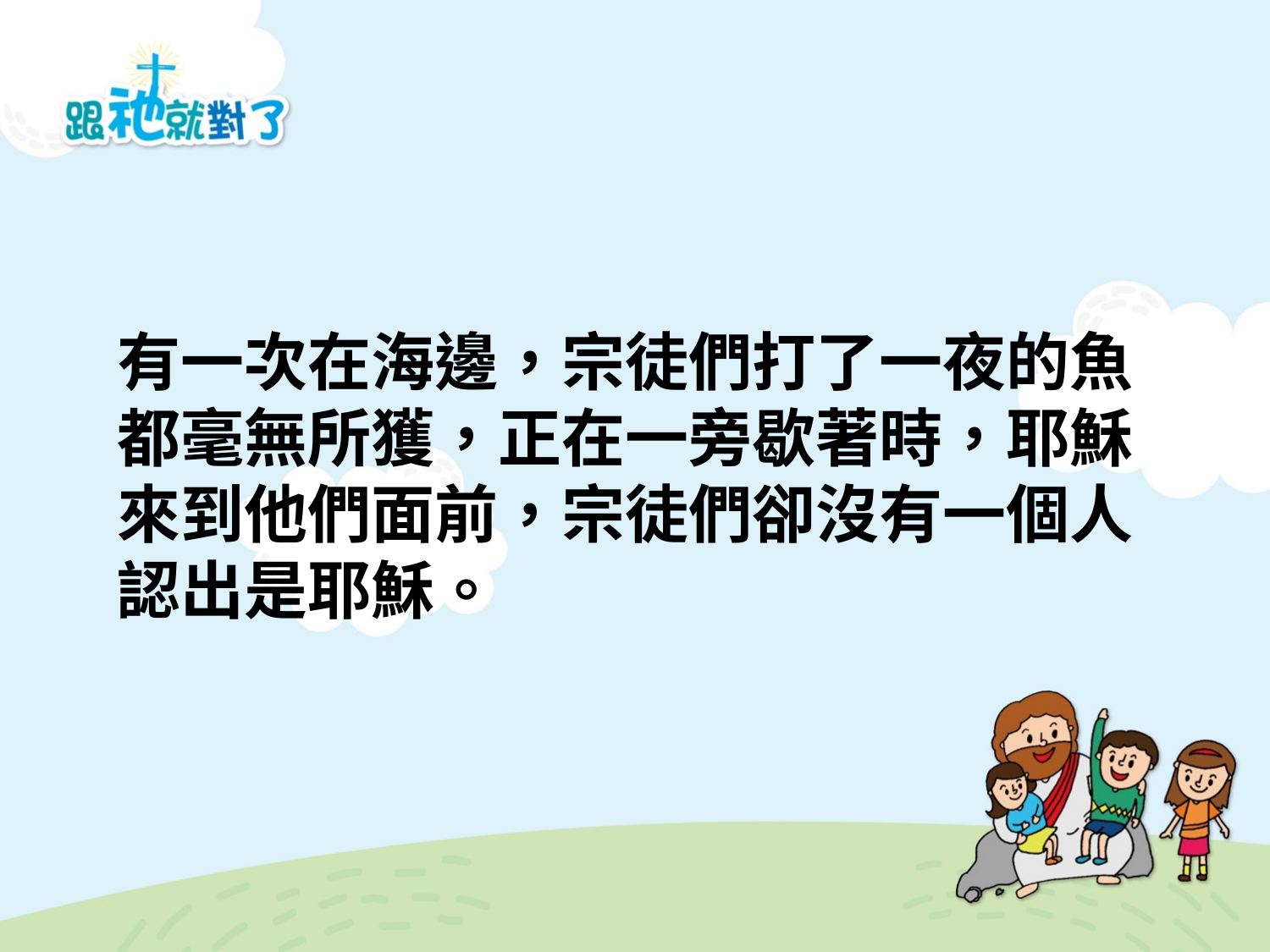

有一次在海邊，宗徒們打了一夜的魚都毫無所獲，正在一旁歇著時，耶穌來到他們面前，宗徒們卻沒有一個人認出是耶穌。